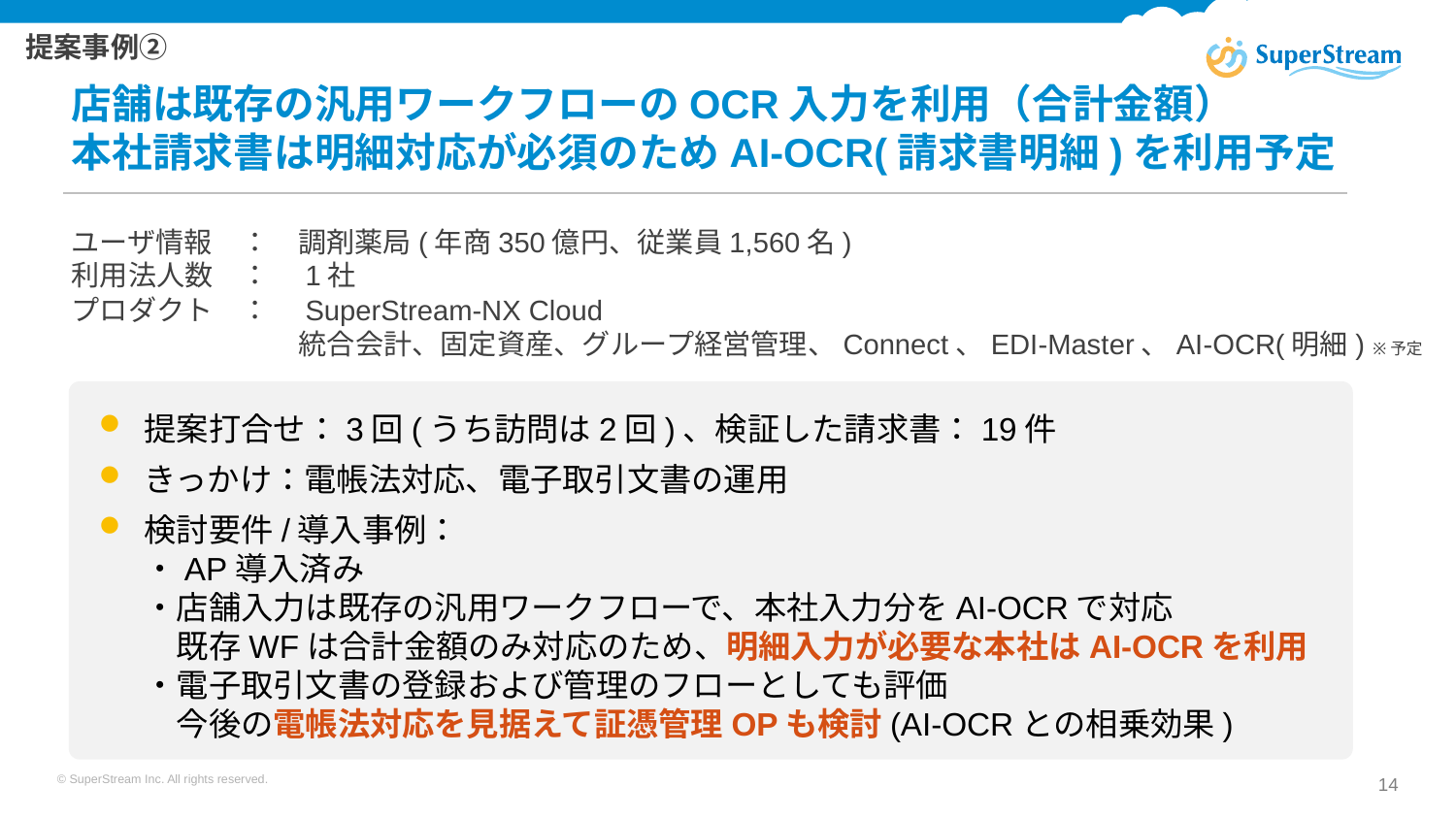

提案事例②
店舗は既存の汎用ワークフローのOCR入力を利用（合計金額）
本社請求書は明細対応が必須のためAI-OCR(請求書明細)を利用予定
ユーザ情報　：　調剤薬局(年商350億円、従業員1,560名)
利用法人数　：　1社
プロダクト　：　SuperStream-NX Cloud
　　　　　　　　統合会計、固定資産、グループ経営管理、Connect、EDI-Master、AI-OCR(明細) ※予定

提案打合せ：3回(うち訪問は2回)、検証した請求書：19件
きっかけ：電帳法対応、電子取引文書の運用
検討要件/導入事例：
・AP導入済み
・店舗入力は既存の汎用ワークフローで、本社入力分をAI-OCRで対応
　既存WFは合計金額のみ対応のため、明細入力が必要な本社はAI-OCRを利用
・電子取引文書の登録および管理のフローとしても評価
　今後の電帳法対応を見据えて証憑管理OPも検討(AI-OCRとの相乗効果)
© SuperStream Inc. All rights reserved.
14